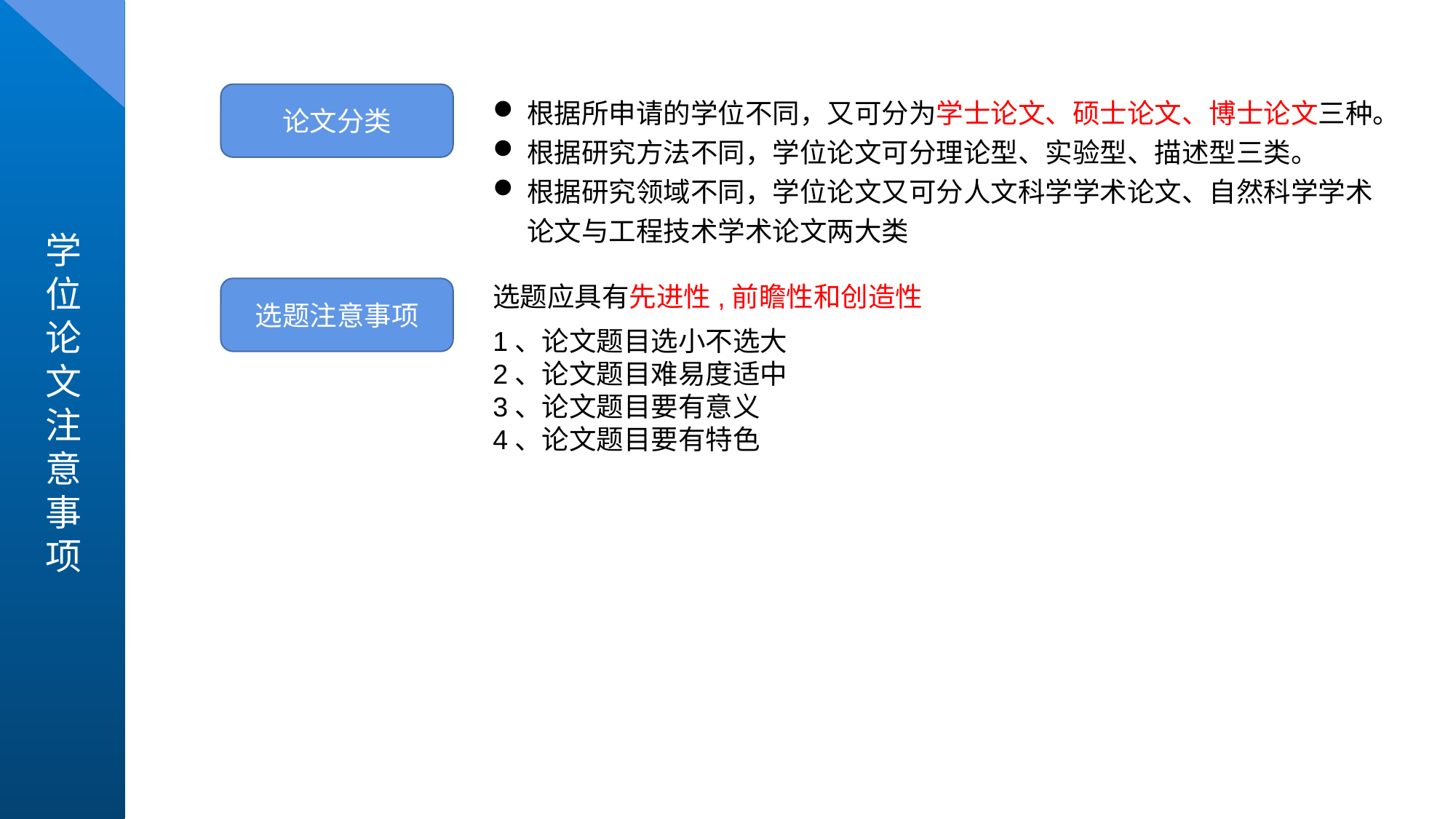

论文分类
根据所申请的学位不同，又可分为学士论文、硕士论文、博士论文三种。
根据研究方法不同，学位论文可分理论型、实验型、描述型三类。
根据研究领域不同，学位论文又可分人文科学学术论文、自然科学学术论文与工程技术学术论文两大类
选题应具有先进性,前瞻性和创造性
选题注意事项
1、论文题目选小不选大
2、论文题目难易度适中
3、论文题目要有意义
4、论文题目要有特色
学位论文注意事项